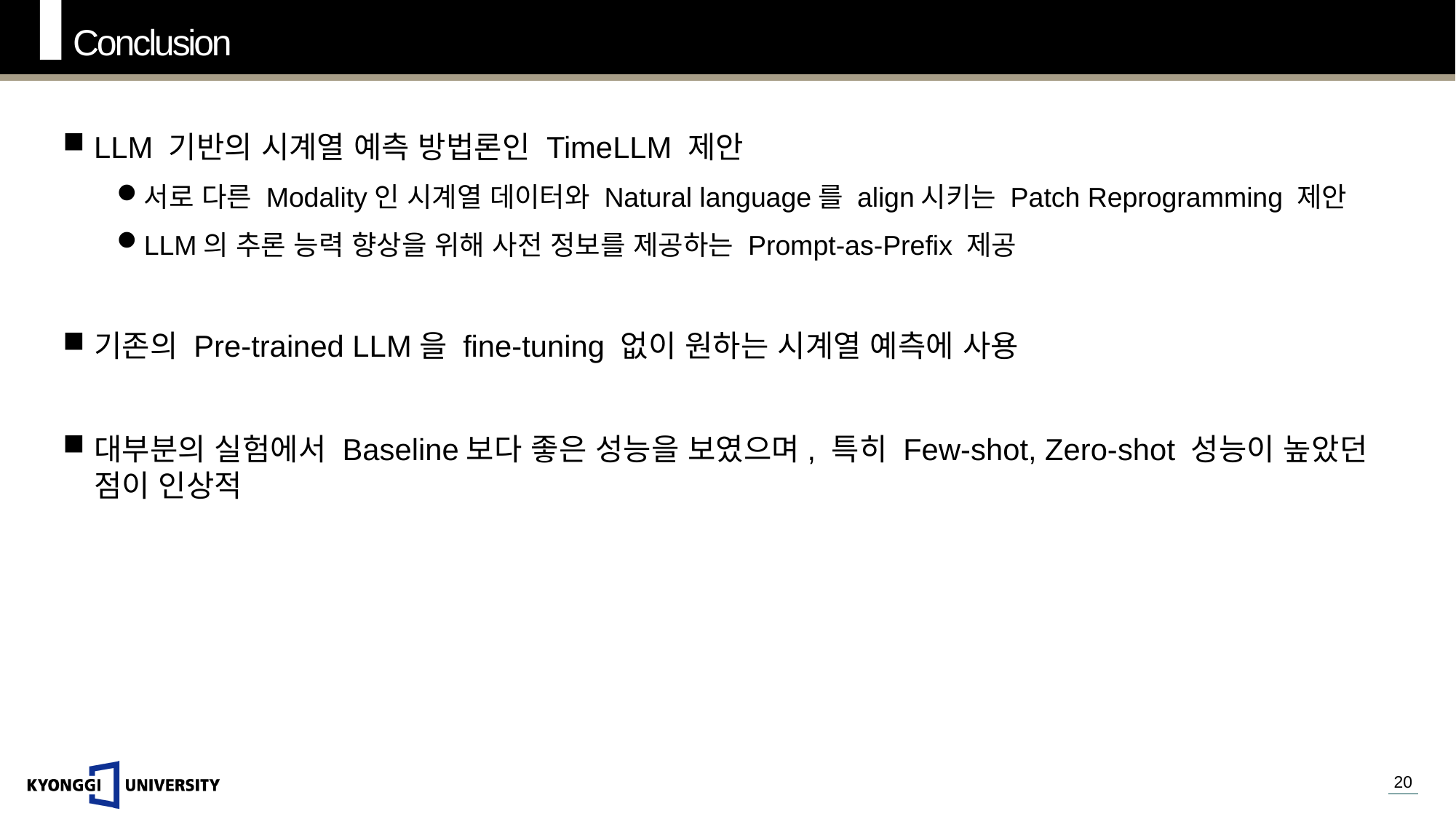

Conclusion
LLM 기반의 시계열 예측 방법론인 TimeLLM 제안
서로 다른 Modality인 시계열 데이터와 Natural language를 align시키는 Patch Reprogramming 제안
LLM의 추론 능력 향상을 위해 사전 정보를 제공하는 Prompt-as-Prefix 제공

기존의 Pre-trained LLM을 fine-tuning 없이 원하는 시계열 예측에 사용

대부분의 실험에서 Baseline보다 좋은 성능을 보였으며, 특히 Few-shot, Zero-shot 성능이 높았던 점이 인상적